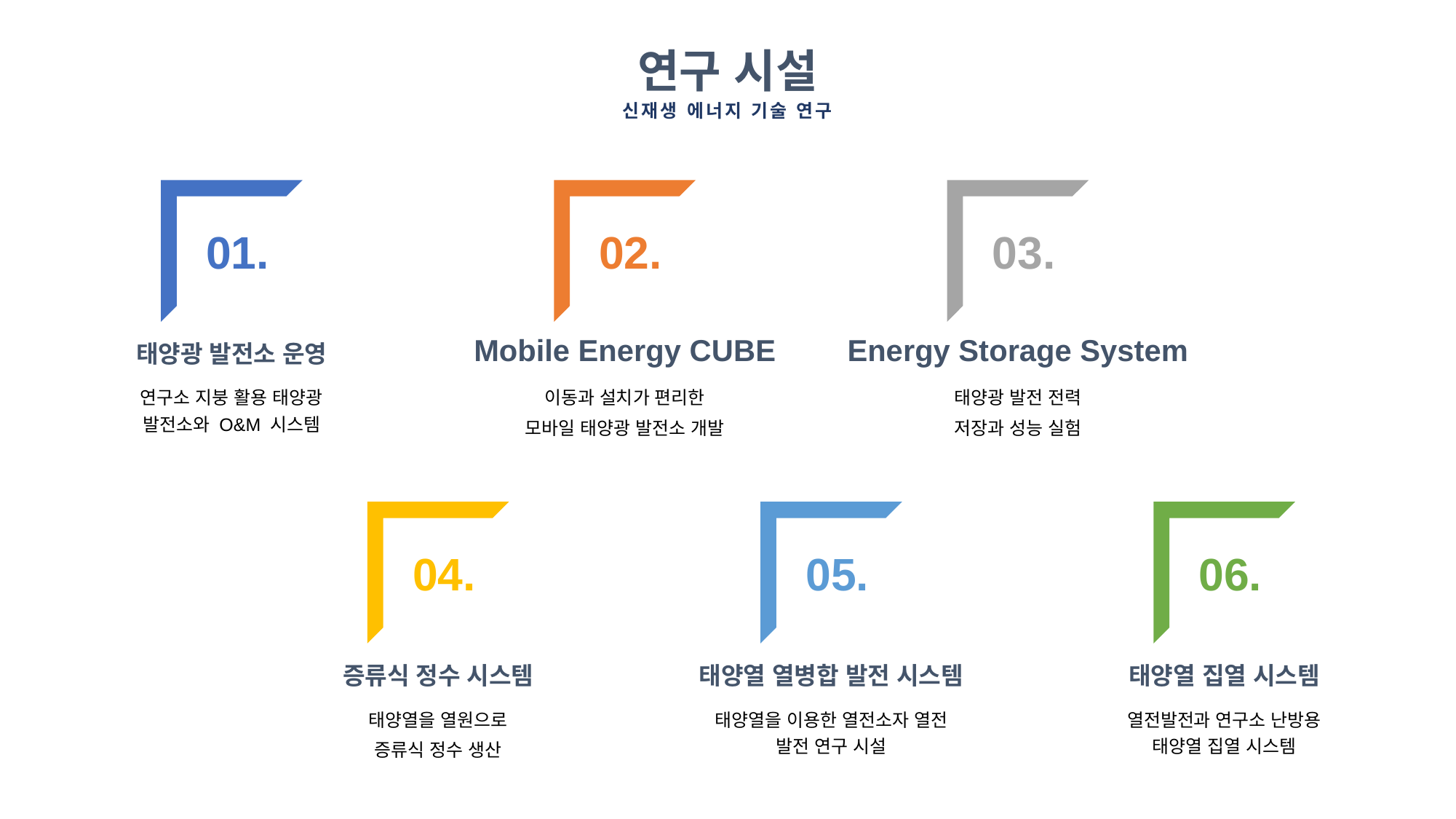

연구 시설
신재생 에너지 기술 연구

01.
02.
03.
Mobile Energy CUBE
Energy Storage System
태양광 발전소 운영
연구소 지붕 활용 태양광 발전소와 O&M 시스템
이동과 설치가 편리한
모바일 태양광 발전소 개발
태양광 발전 전력
저장과 성능 실험

04.
05.
06.
증류식 정수 시스템
태양열 열병합 발전 시스템
태양열 집열 시스템
태양열을 열원으로
증류식 정수 생산
태양열을 이용한 열전소자 열전 발전 연구 시설
열전발전과 연구소 난방용 태양열 집열 시스템